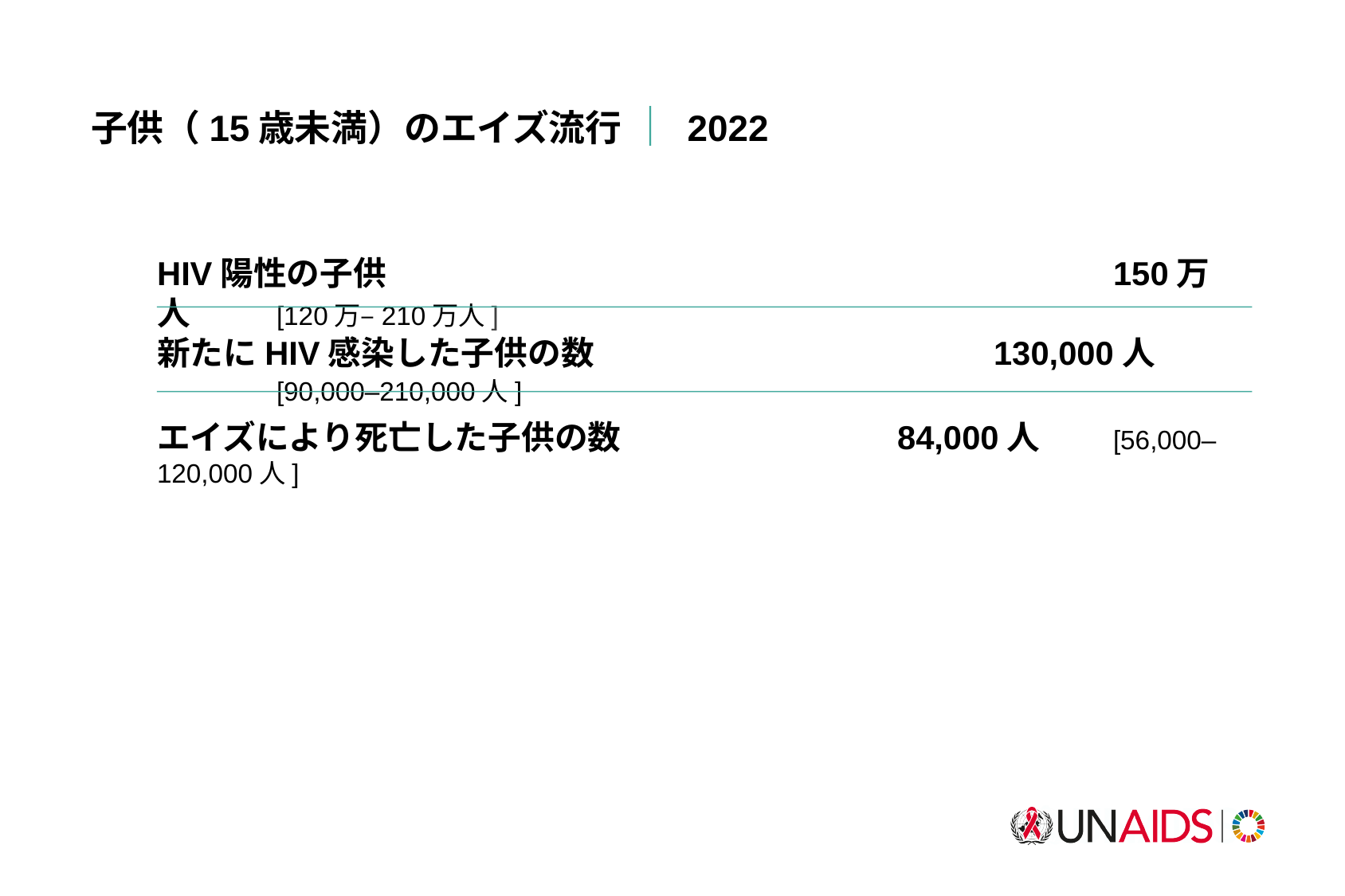

子供（15歳未満）のエイズ流行 ｜ 2022
HIV陽性の子供							150万人 	[120万–210万人]

新たにHIV感染した子供の数				130,000人　	[90,000–210,000人]

エイズにより死亡した子供の数			  84,000人 	[56,000–120,000人]